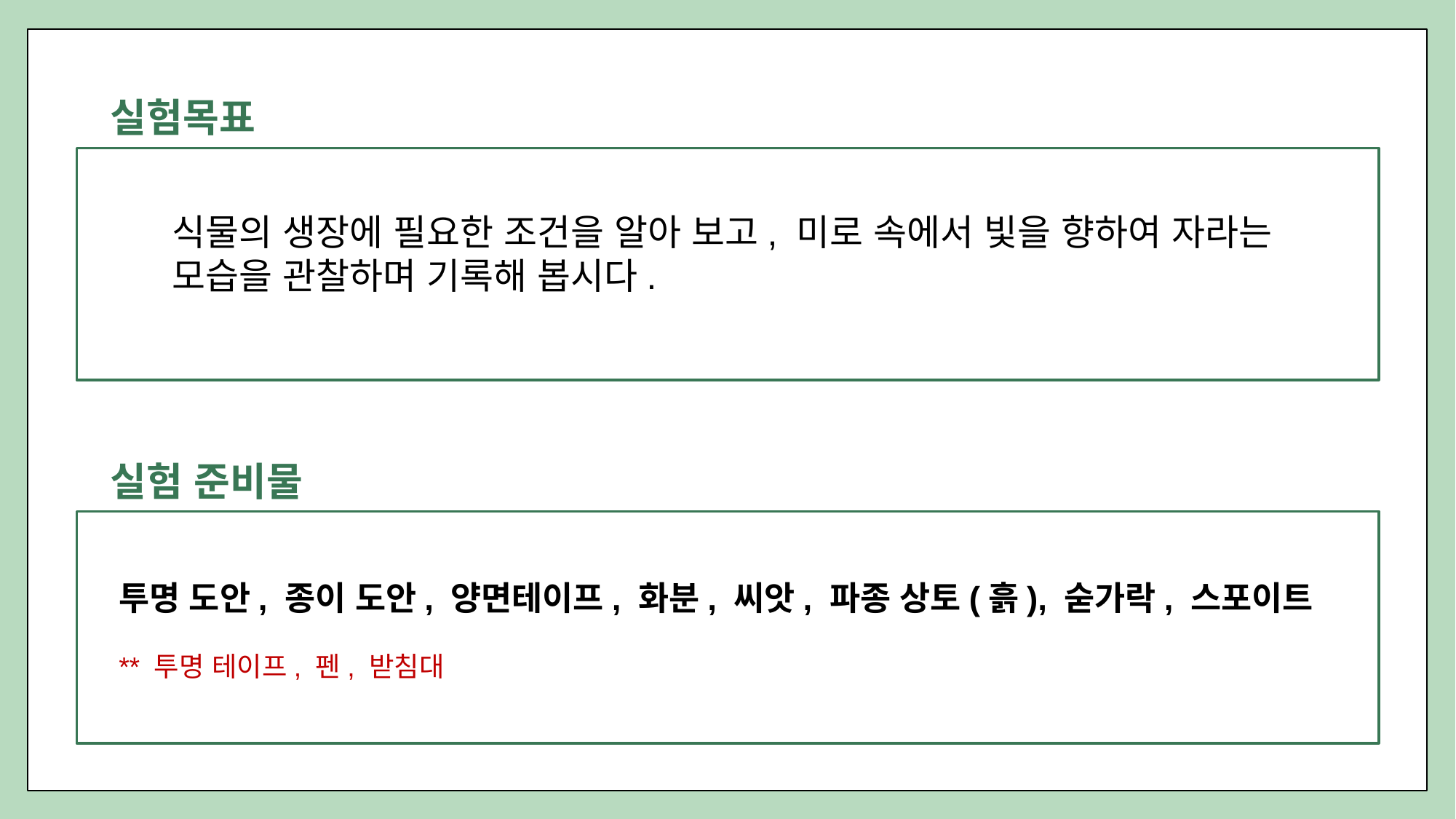

실험목표

식물의 생장에 필요한 조건을 알아 보고, 미로 속에서 빛을 향하여 자라는
모습을 관찰하며 기록해 봅시다.
실험 준비물

투명 도안, 종이 도안, 양면테이프, 화분, 씨앗, 파종 상토(흙), 숟가락, 스포이트
** 투명 테이프, 펜, 받침대